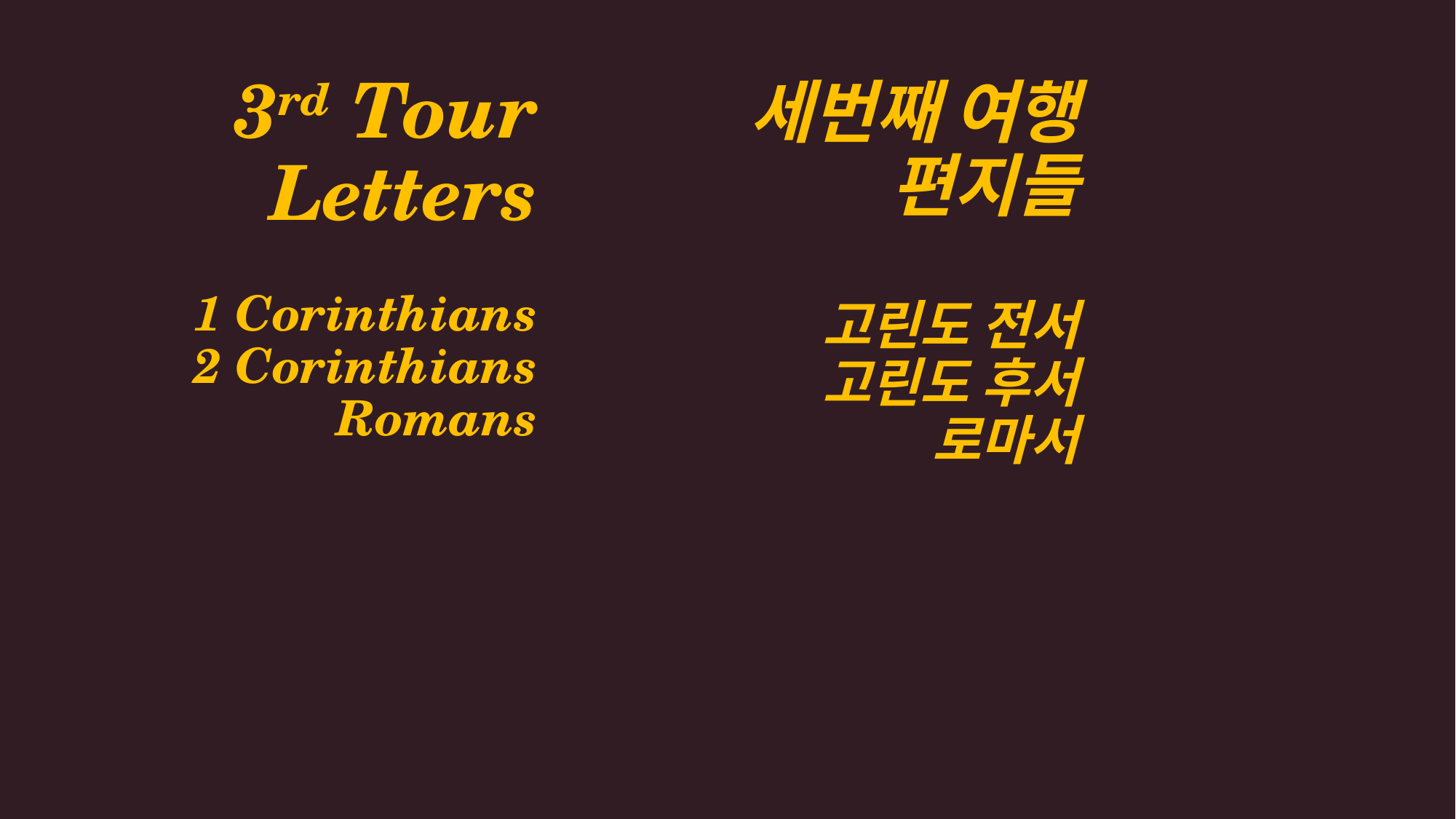

세번째 여행 편지들

고린도 전서
고린도 후서
로마서
# 3rd Tour Letters 1 Corinthians 2 Corinthians Romans